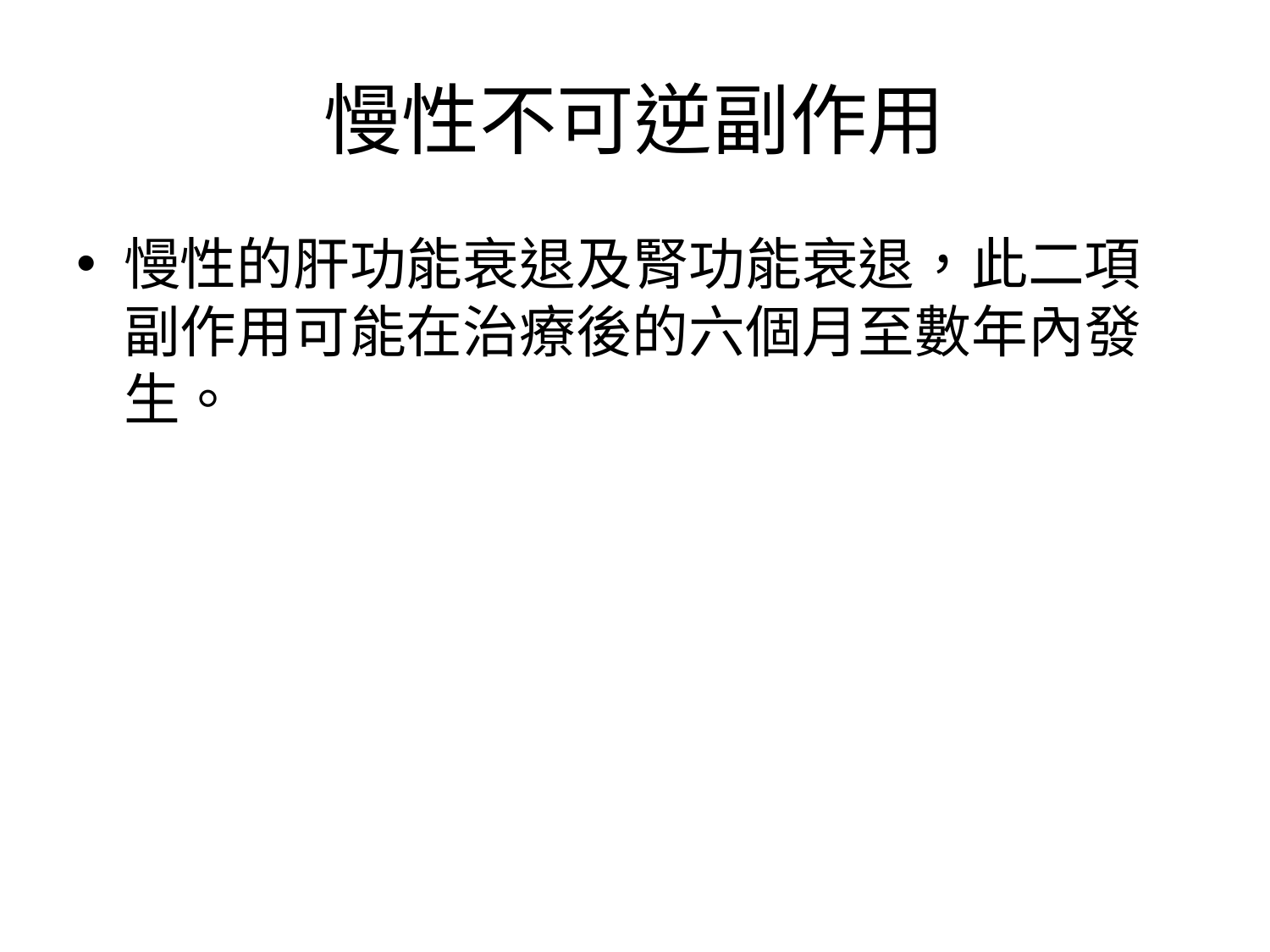

# 慢性不可逆副作用
慢性的肝功能衰退及腎功能衰退，此二項副作用可能在治療後的六個月至數年內發生。